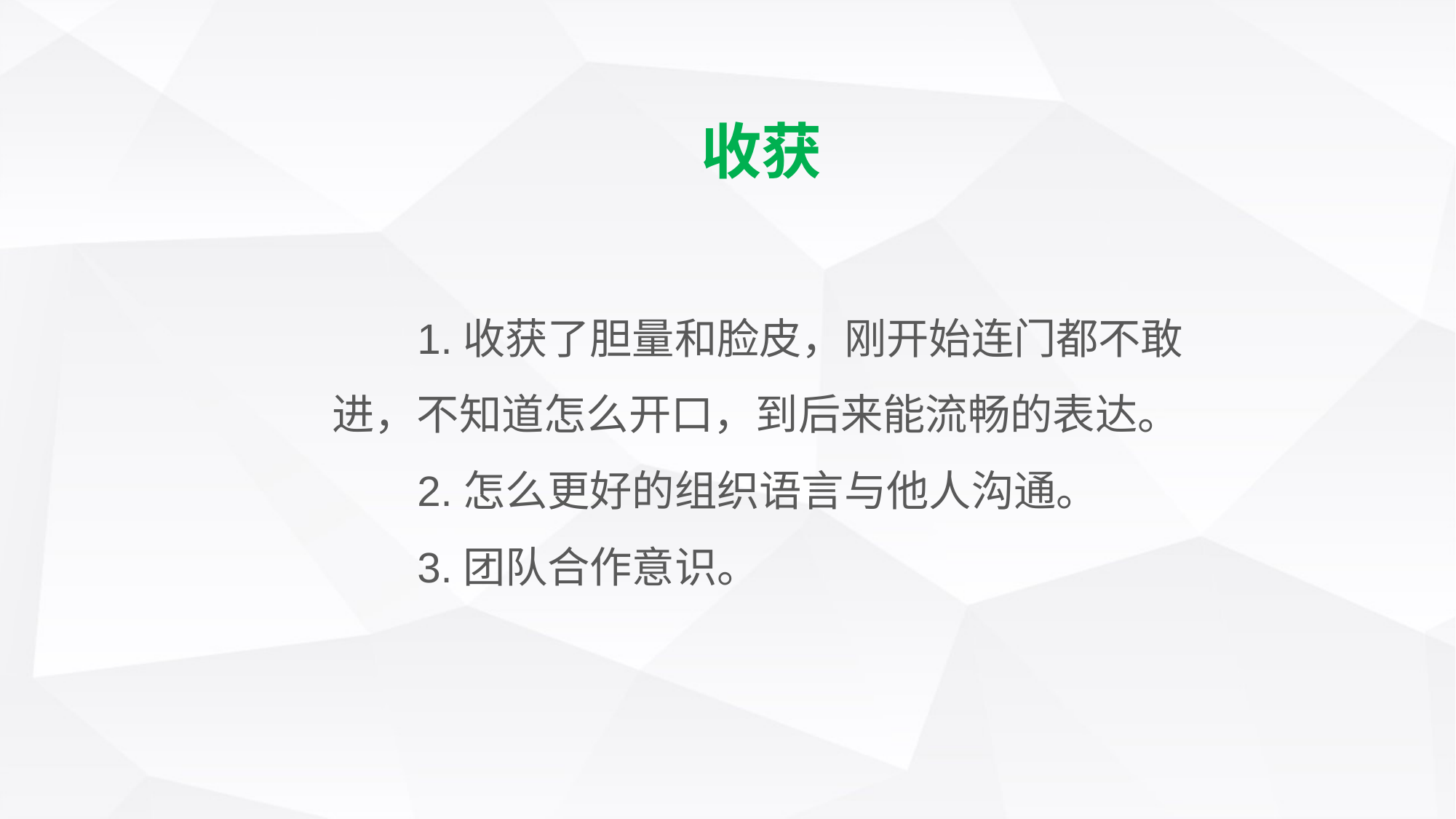

收获
1.收获了胆量和脸皮，刚开始连门都不敢进，不知道怎么开口，到后来能流畅的表达。
2.怎么更好的组织语言与他人沟通。
3.团队合作意识。